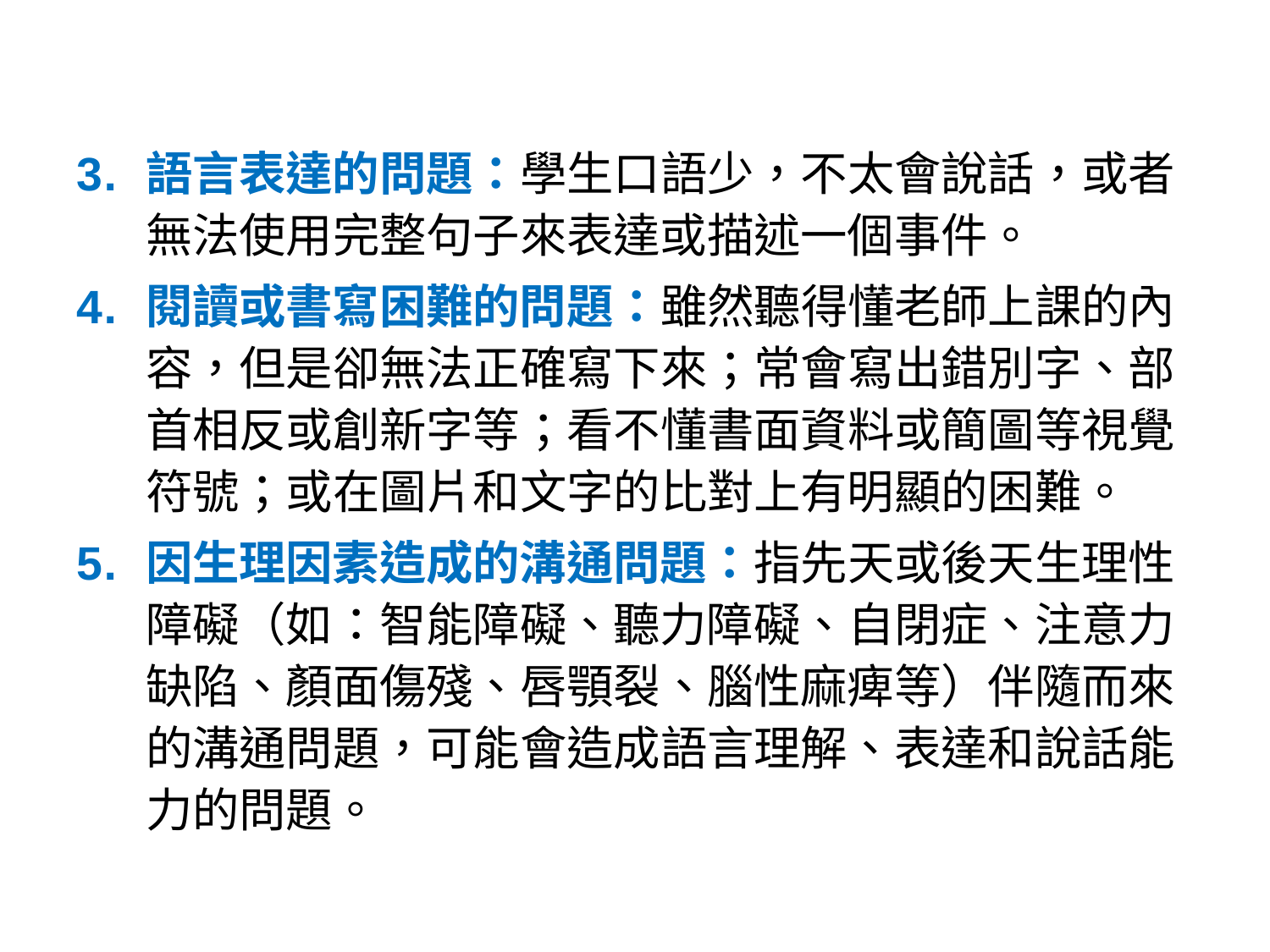

語言表達的問題：學生口語少，不太會說話，或者無法使用完整句子來表達或描述一個事件。
閱讀或書寫困難的問題：雖然聽得懂老師上課的內容，但是卻無法正確寫下來；常會寫出錯別字、部首相反或創新字等；看不懂書面資料或簡圖等視覺符號；或在圖片和文字的比對上有明顯的困難。
因生理因素造成的溝通問題：指先天或後天生理性障礙（如：智能障礙、聽力障礙、自閉症、注意力缺陷、顏面傷殘、唇顎裂、腦性麻痺等）伴隨而來的溝通問題，可能會造成語言理解、表達和說話能力的問題。